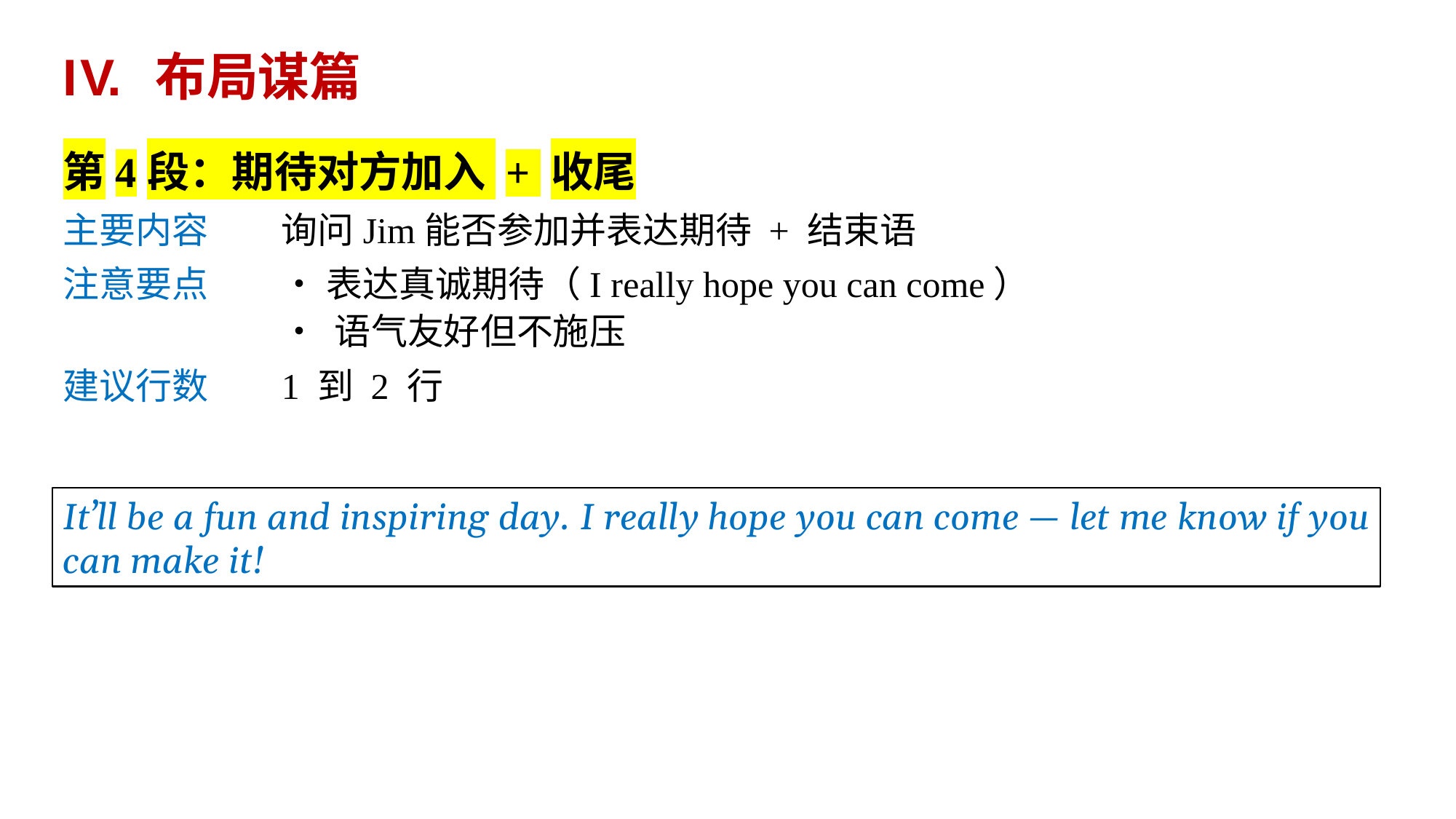

# 布局谋篇
第4段：期待对方加入 + 收尾
主要内容	询问Jim能否参加并表达期待 + 结束语
注意要点	• 表达真诚期待（I really hope you can come）
• 语气友好但不施压
建议行数	1 到 2 行

It’ll be a fun and inspiring day. I really hope you can come — let me know if you can make it!